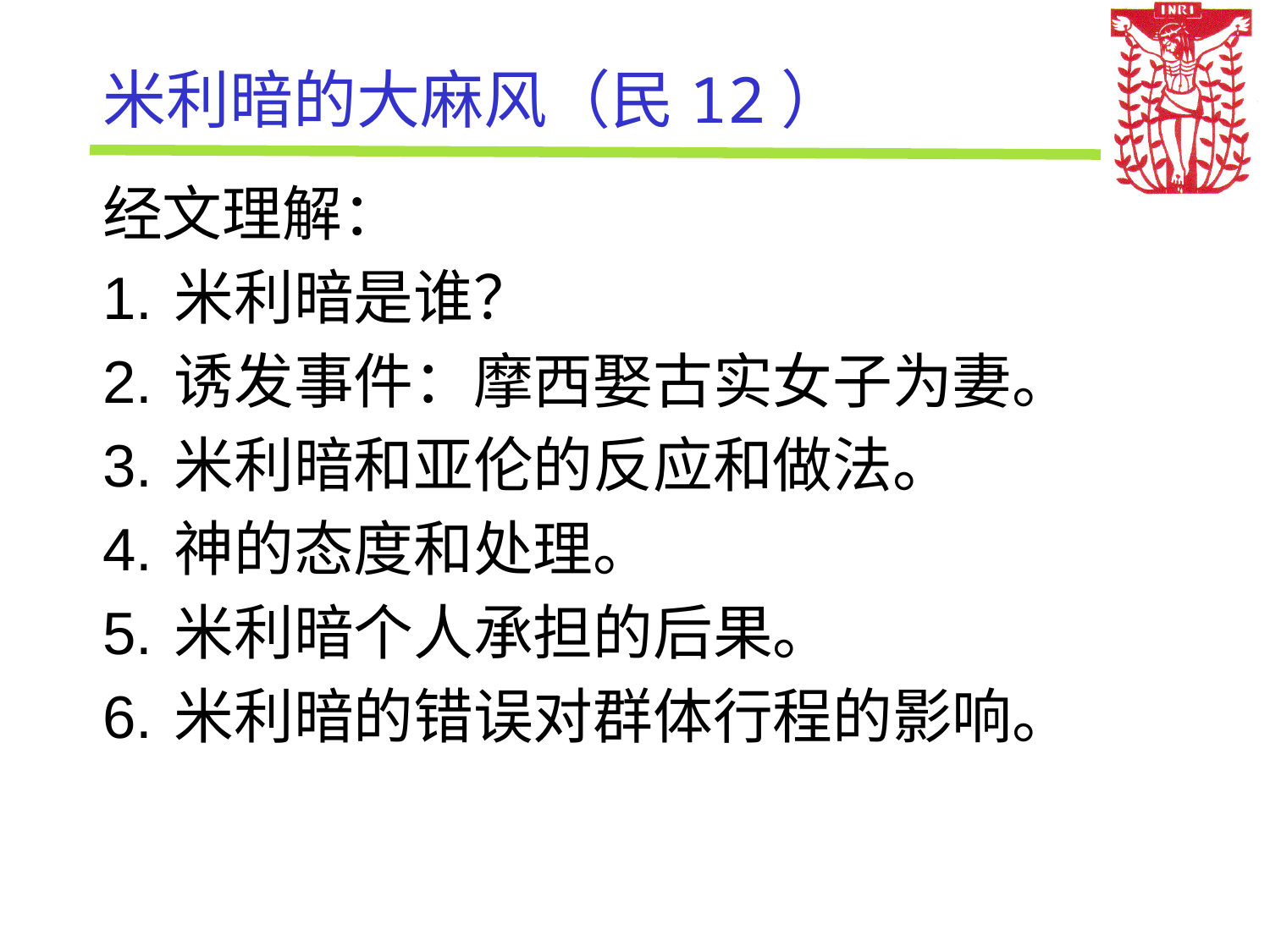

# 米利暗的大麻风（民12）
经文理解：
米利暗是谁？
诱发事件：摩西娶古实女子为妻。
米利暗和亚伦的反应和做法。
神的态度和处理。
米利暗个人承担的后果。
米利暗的错误对群体行程的影响。